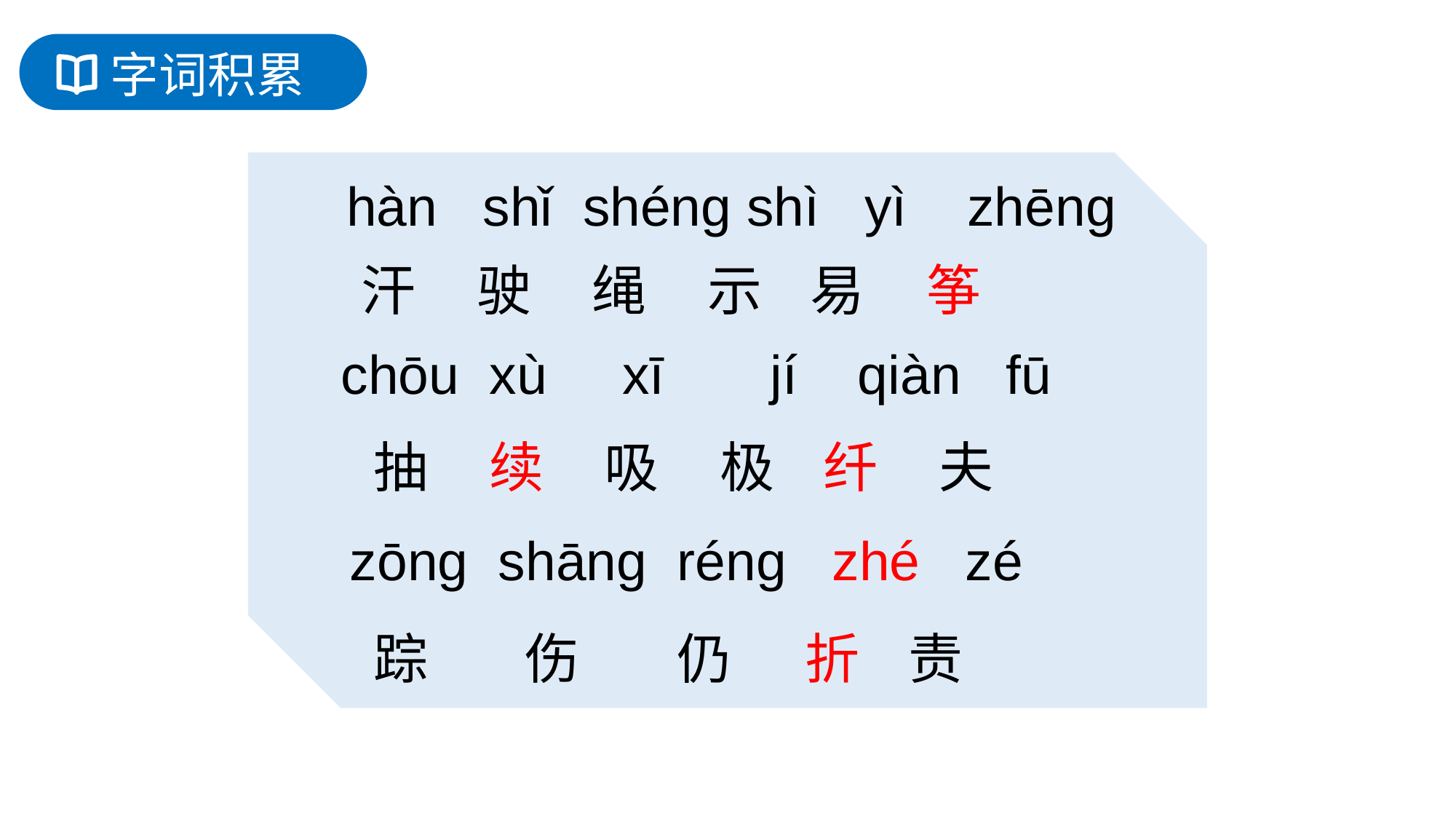

字词积累

hàn   shǐ  shéng shì   yì    zhēng
汗     驶     绳     示    易     筝
chōu  xù     xī       jí    qiàn   fū
 抽     续     吸     极    纤     夫
zōng  shāng  réng   zhé   zé
 踪        伤        仍      折    责